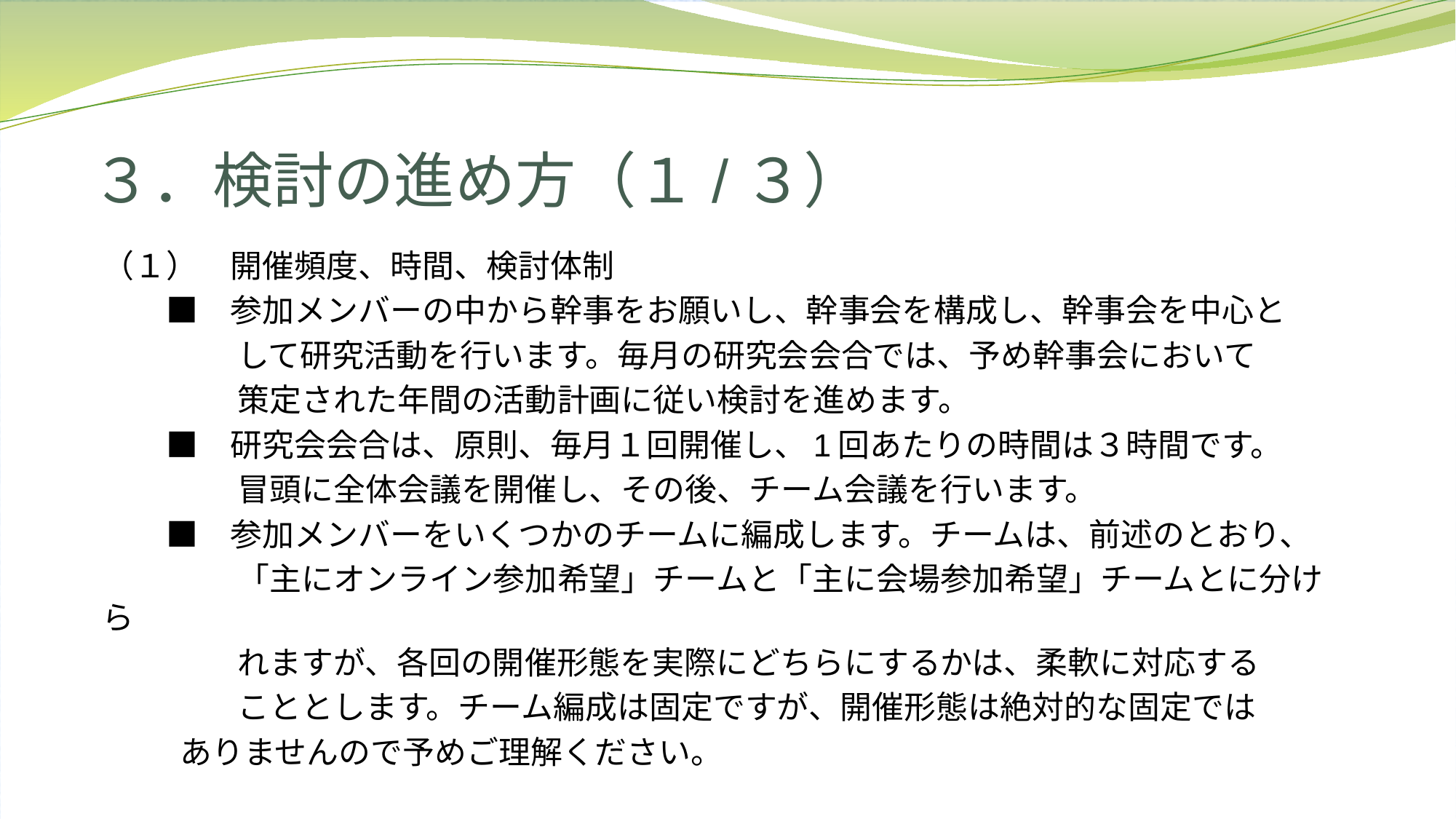

# ３．検討の進め方（１/３）
（１）　開催頻度、時間、検討体制
　　■　参加メンバーの中から幹事をお願いし、幹事会を構成し、幹事会を中心と
　　　　 して研究活動を行います。毎月の研究会会合では、予め幹事会において
　　　　 策定された年間の活動計画に従い検討を進めます。
　　■　研究会会合は、原則、毎月１回開催し、1回あたりの時間は３時間です。
　　　　 冒頭に全体会議を開催し、その後、チーム会議を行います。
　　■　参加メンバーをいくつかのチームに編成します。チームは、前述のとおり、
　　　　 「主にオンライン参加希望」チームと「主に会場参加希望」チームとに分けら
　　　　 れますが、各回の開催形態を実際にどちらにするかは、柔軟に対応する
　　　　 こととします。チーム編成は固定ですが、開催形態は絶対的な固定では
          ありませんので予めご理解ください。